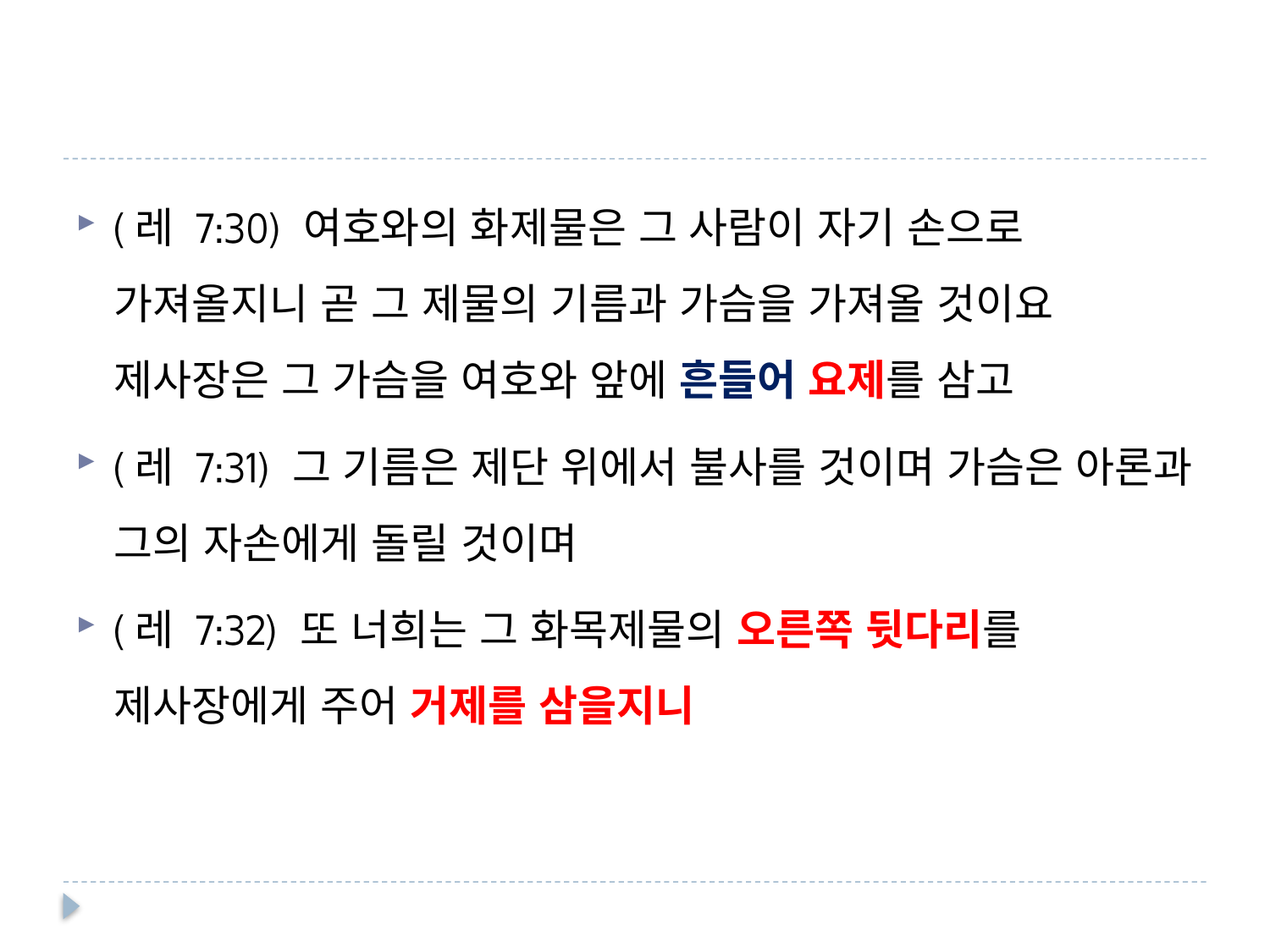

#
(레 7:30) 여호와의 화제물은 그 사람이 자기 손으로 가져올지니 곧 그 제물의 기름과 가슴을 가져올 것이요 제사장은 그 가슴을 여호와 앞에 흔들어 요제를 삼고
(레 7:31) 그 기름은 제단 위에서 불사를 것이며 가슴은 아론과 그의 자손에게 돌릴 것이며
(레 7:32) 또 너희는 그 화목제물의 오른쪽 뒷다리를 제사장에게 주어 거제를 삼을지니